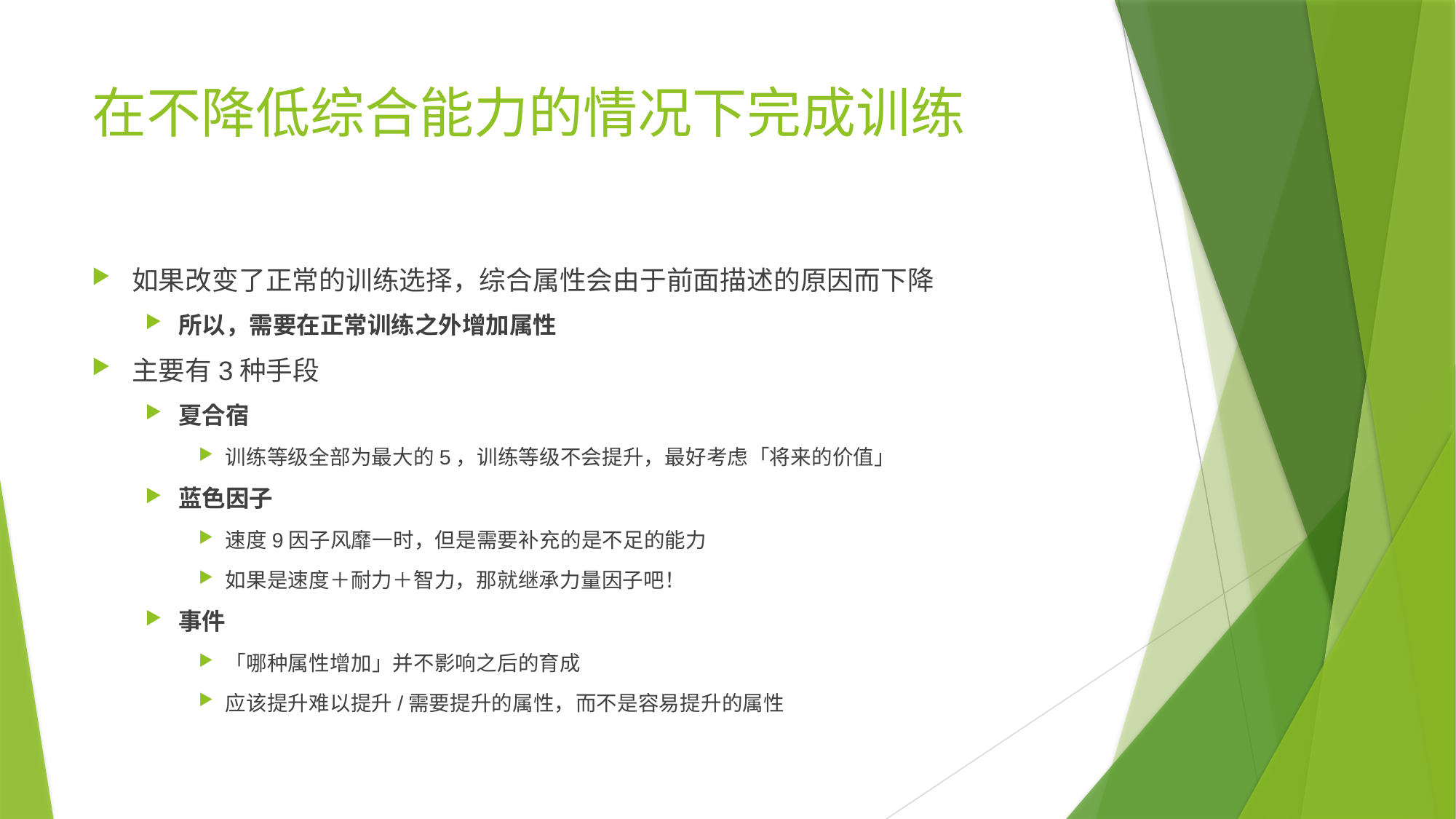

# 在不降低综合能力的情况下完成训练
如果改变了正常的训练选择，综合属性会由于前面描述的原因而下降
所以，需要在正常训练之外增加属性
主要有3种手段
夏合宿
训练等级全部为最大的5，训练等级不会提升，最好考虑「将来的价值」
蓝色因子
速度9因子风靡一时，但是需要补充的是不足的能力
如果是速度＋耐力＋智力，那就继承力量因子吧！
事件
「哪种属性增加」并不影响之后的育成
应该提升难以提升/需要提升的属性，而不是容易提升的属性